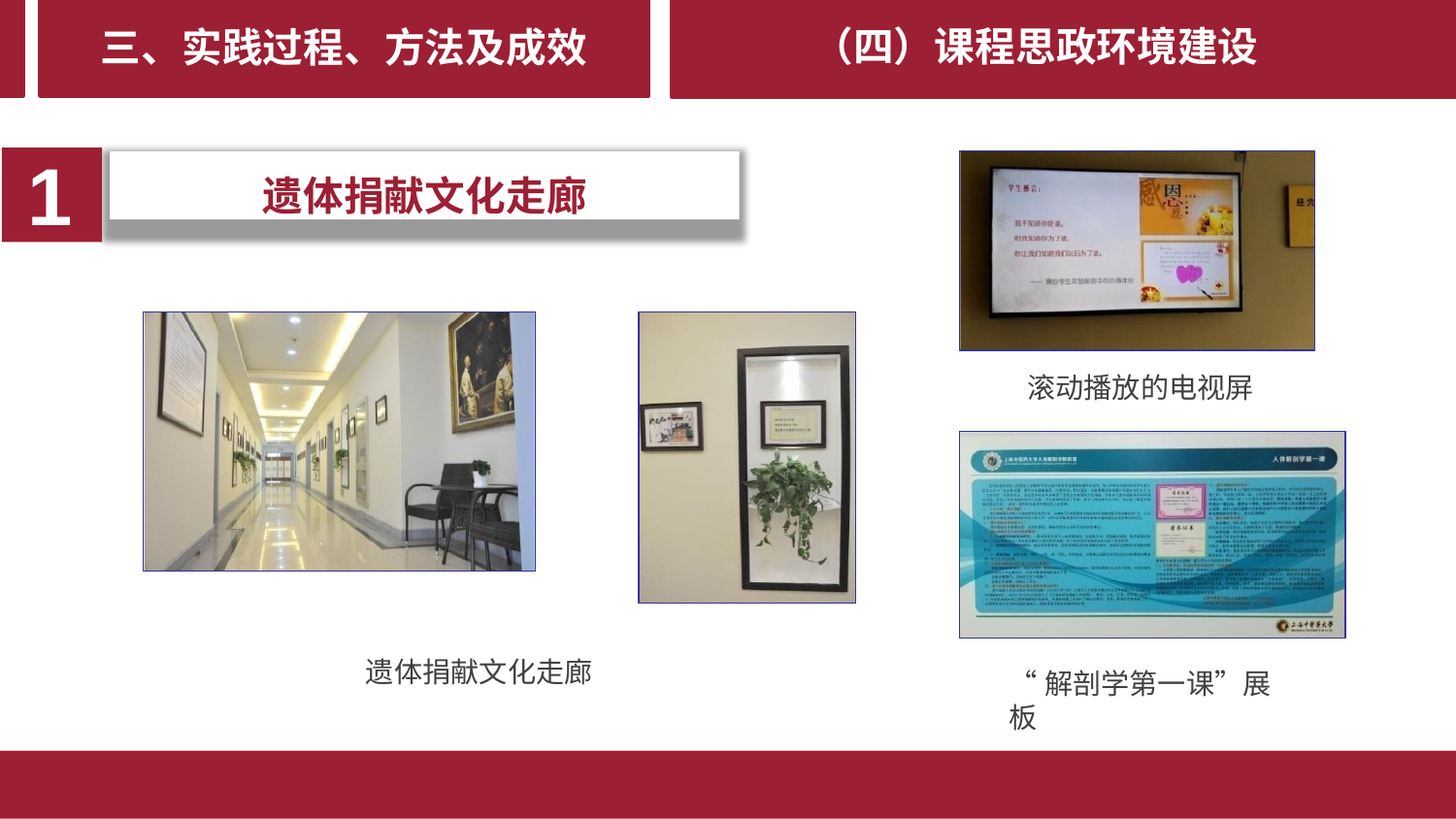

# （四）课程思政环境建设
三、实践过程、方法及成效
1

遗体捐献文化走廊

滚动播放的电视屏

遗体捐献文化走廊
“解剖学第一课”展板